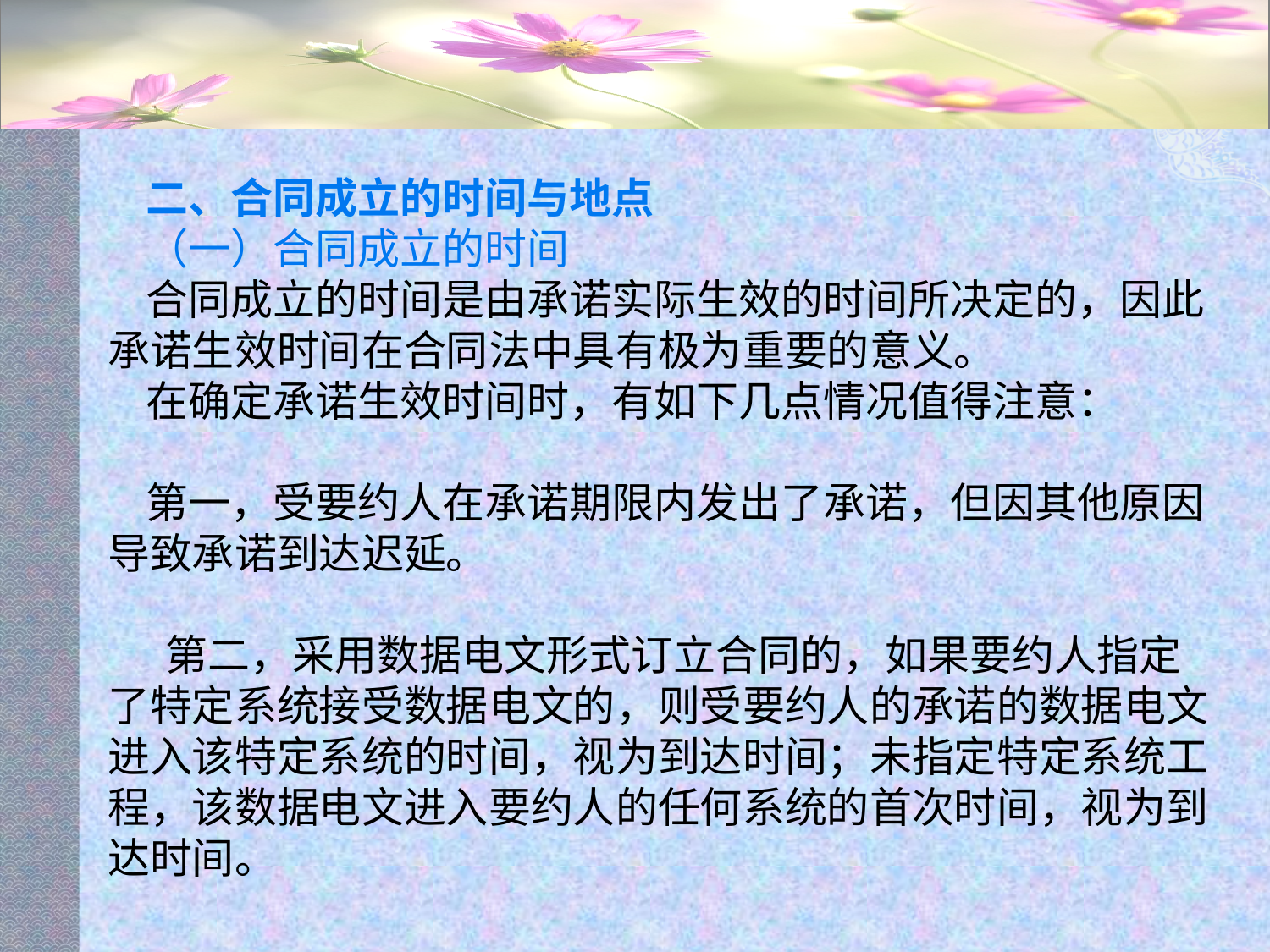

#

二、合同成立的时间与地点
（一）合同成立的时间
合同成立的时间是由承诺实际生效的时间所决定的，因此承诺生效时间在合同法中具有极为重要的意义。
在确定承诺生效时间时，有如下几点情况值得注意：

第一，受要约人在承诺期限内发出了承诺，但因其他原因导致承诺到达迟延。

 第二，采用数据电文形式订立合同的，如果要约人指定了特定系统接受数据电文的，则受要约人的承诺的数据电文进入该特定系统的时间，视为到达时间；未指定特定系统工程，该数据电文进入要约人的任何系统的首次时间，视为到达时间。